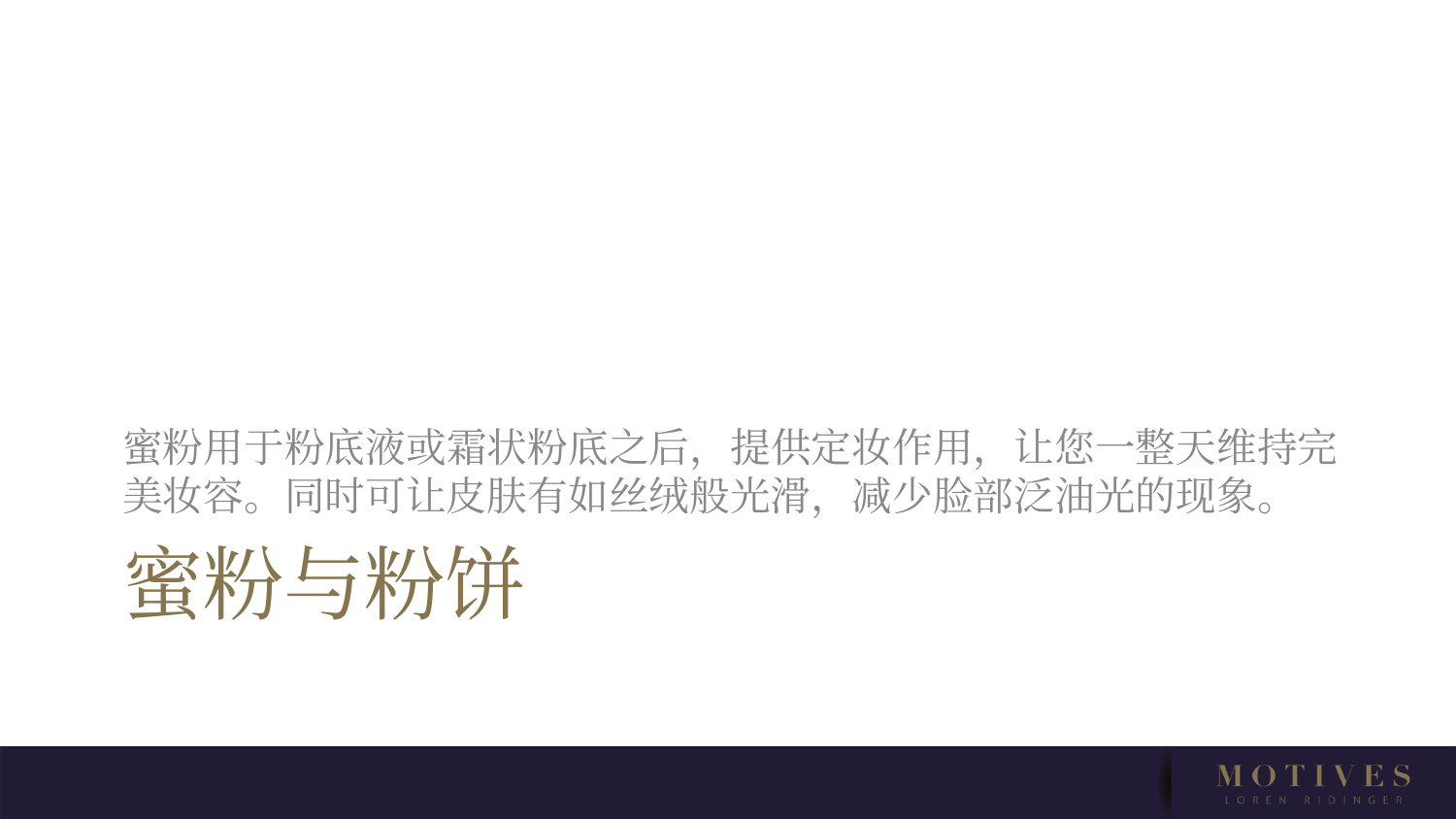

蜜粉用于粉底液或霜状粉底之后，提供定妆作用，让您一整天维持完美妆容。同时可让皮肤有如丝绒般光滑，减少脸部泛油光的现象。
# 蜜粉与粉饼